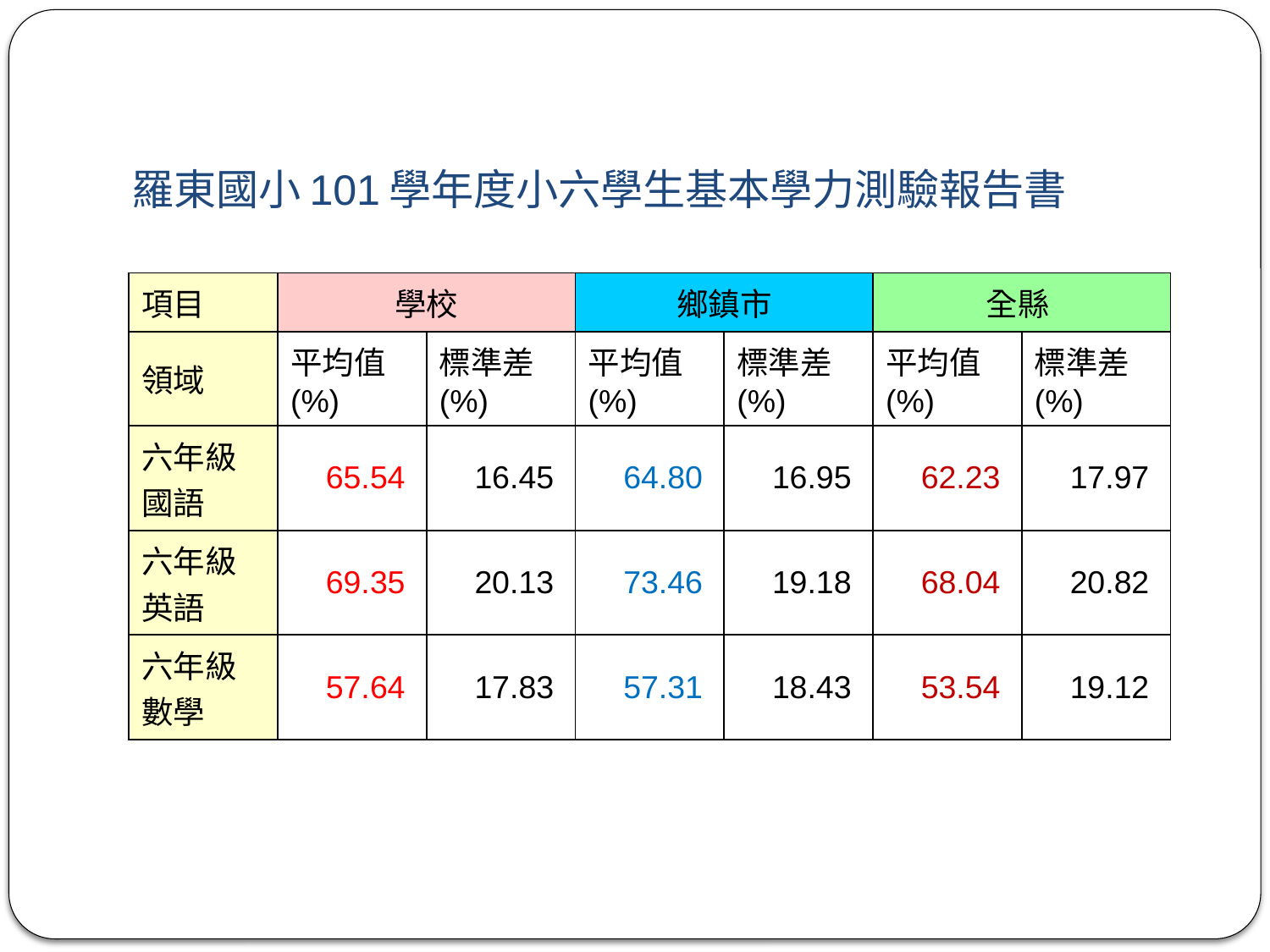

# 羅東國小101學年度小六學生基本學力測驗報告書
| 項目 | 學校 |  | 鄉鎮市 |  | 全縣 |  |
| --- | --- | --- | --- | --- | --- | --- |
| 領域 | 平均值(%) | 標準差(%) | 平均值(%) | 標準差(%) | 平均值(%) | 標準差(%) |
| 六年級國語 | 65.54 | 16.45 | 64.80 | 16.95 | 62.23 | 17.97 |
| 六年級英語 | 69.35 | 20.13 | 73.46 | 19.18 | 68.04 | 20.82 |
| 六年級數學 | 57.64 | 17.83 | 57.31 | 18.43 | 53.54 | 19.12 |